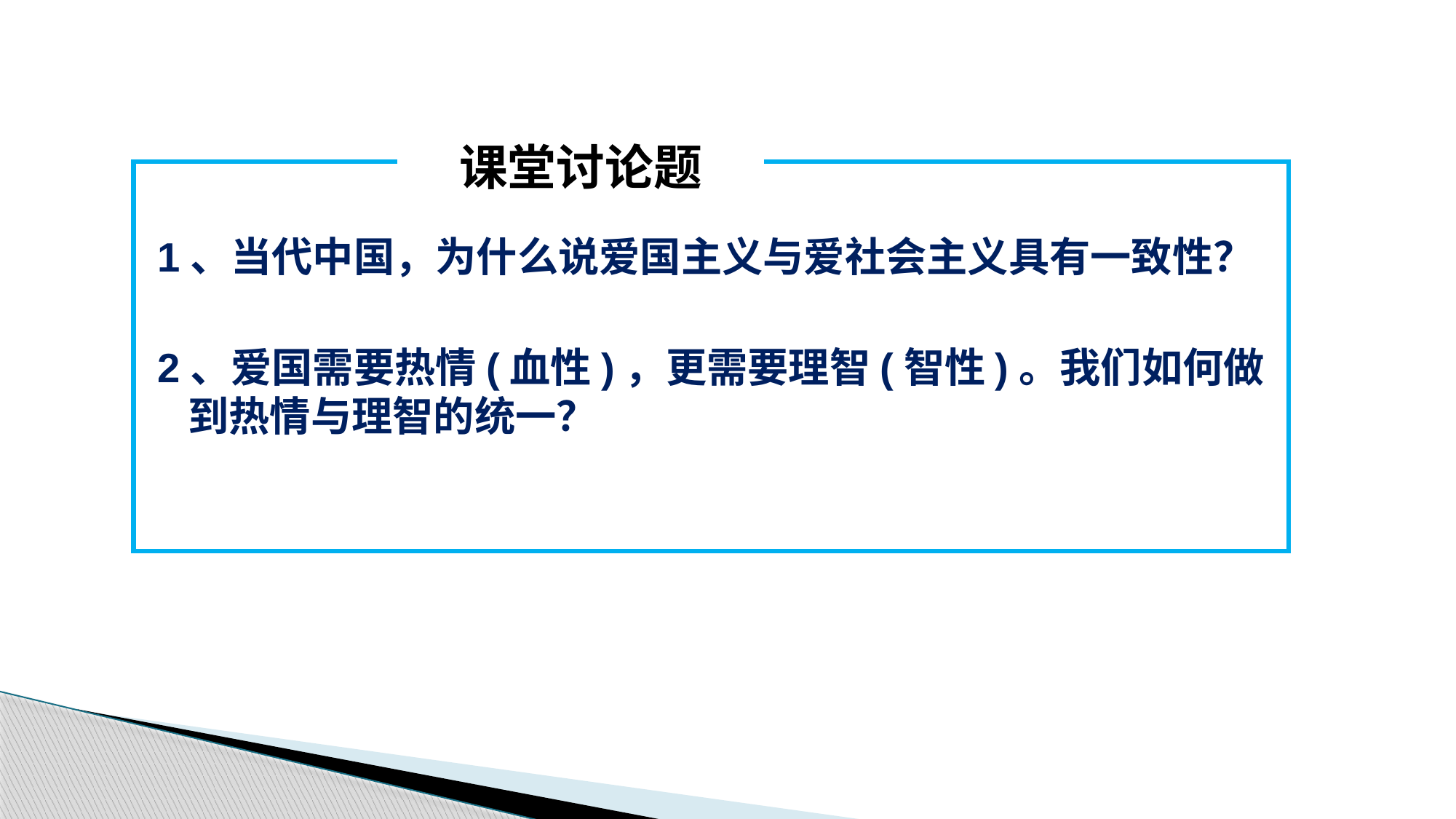

课堂讨论题

1、当代中国，为什么说爱国主义与爱社会主义具有一致性？

2、爱国需要热情(血性)，更需要理智(智性)。我们如何做到热情与理智的统一？